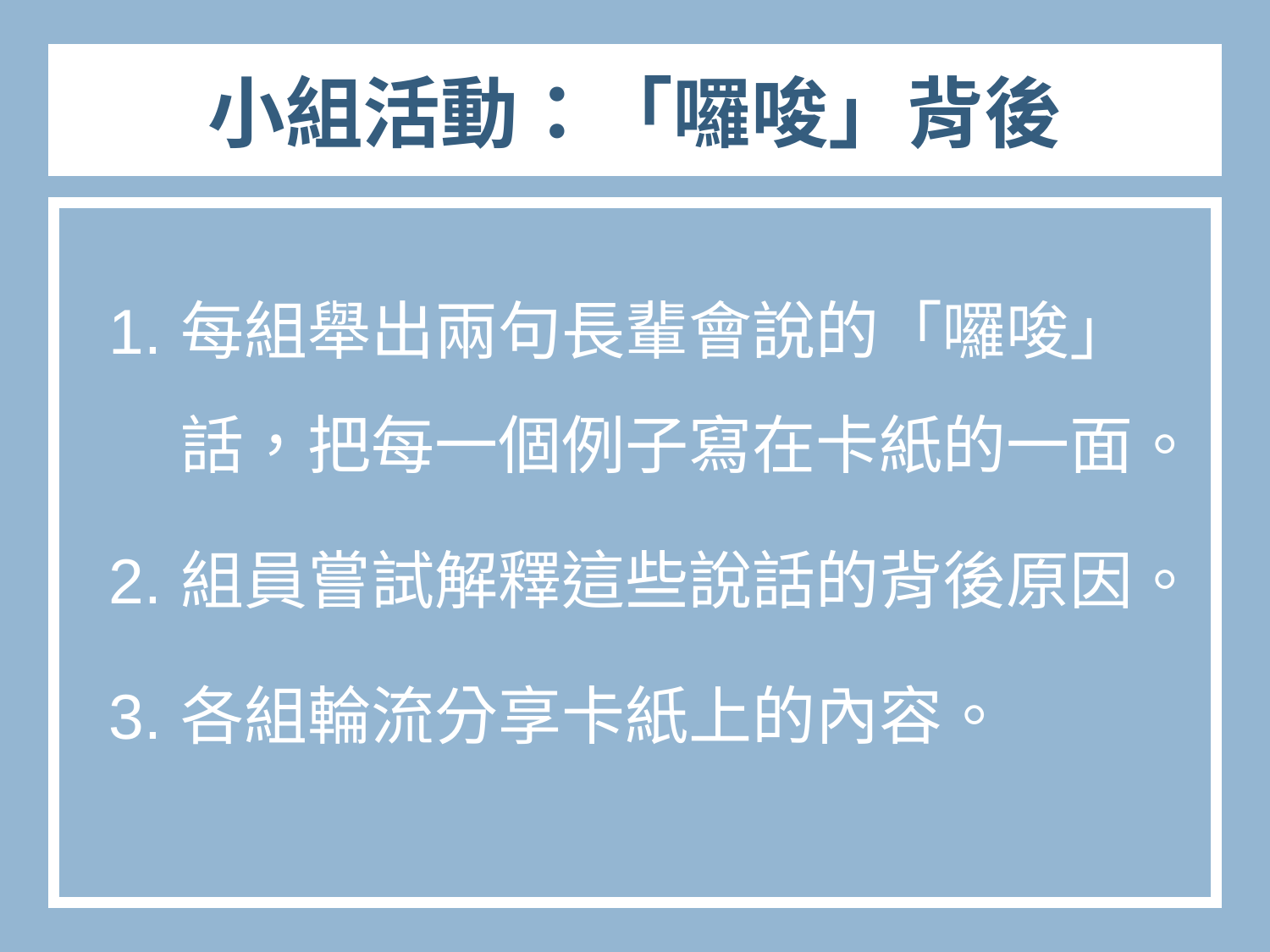

# 小組活動：「囉唆」背後
每組舉出兩句長輩會說的「囉唆」話，把每一個例子寫在卡紙的一面。
組員嘗試解釋這些說話的背後原因。
各組輪流分享卡紙上的內容。